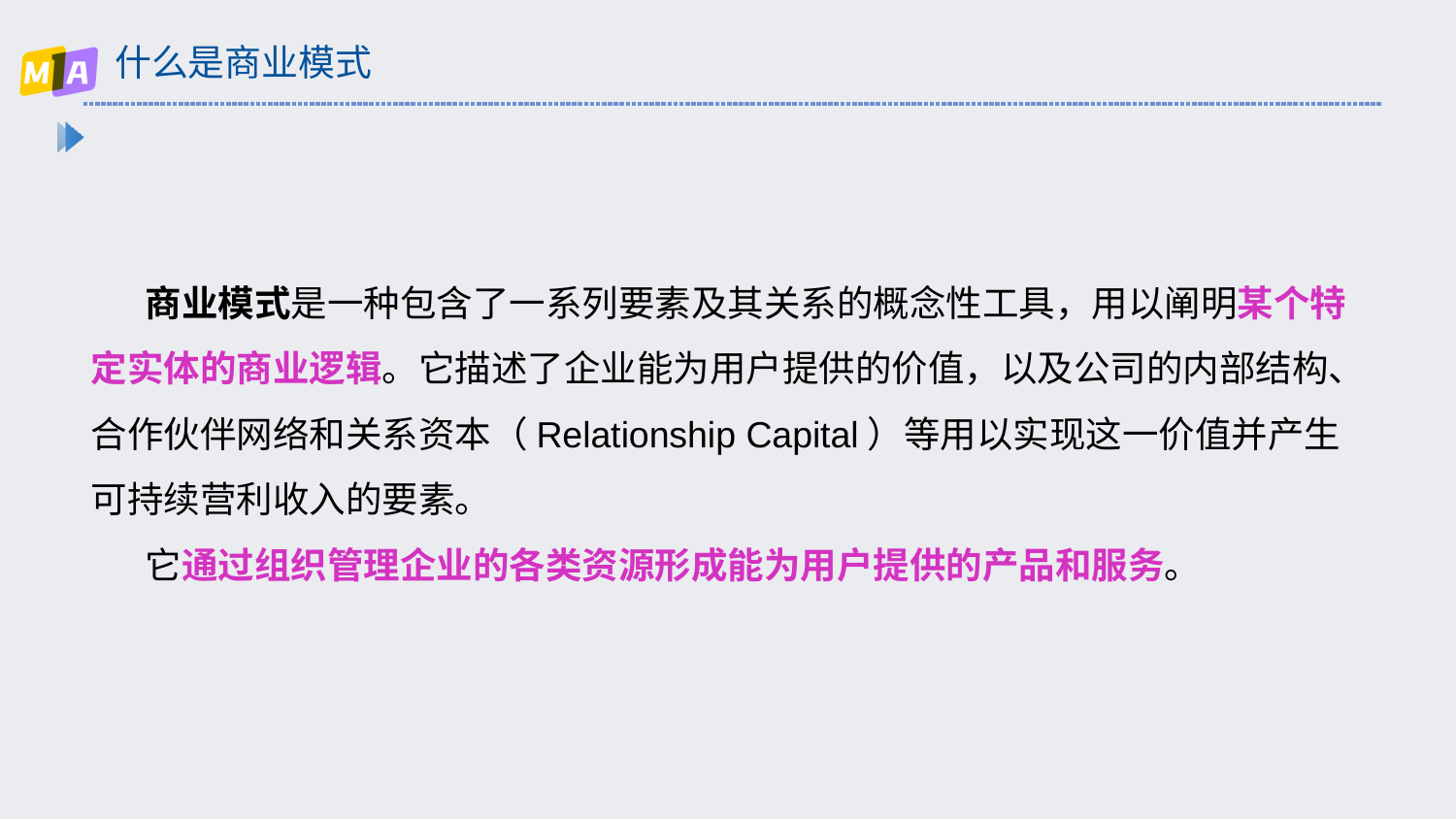

# 什么是商业模式
商业模式是一种包含了一系列要素及其关系的概念性工具，用以阐明某个特定实体的商业逻辑。它描述了企业能为用户提供的价值，以及公司的内部结构、合作伙伴网络和关系资本（Relationship Capital）等用以实现这一价值并产生可持续营利收入的要素。
它通过组织管理企业的各类资源形成能为用户提供的产品和服务。